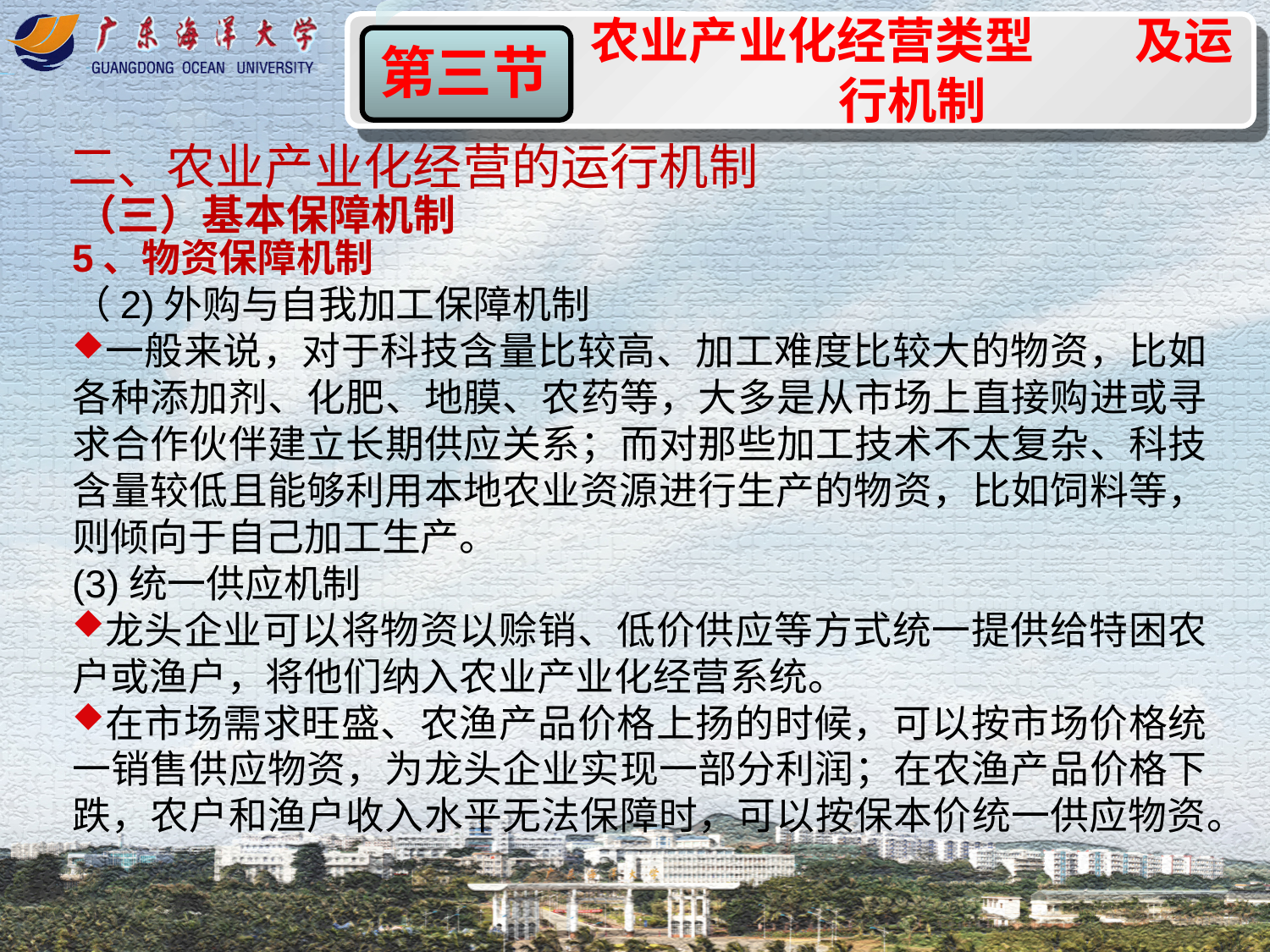

农业产业化经营类型         及运行机制

第一节
第三节
二、农业产业化经营的运行机制
（三）基本保障机制
5、物资保障机制
（2)外购与自我加工保障机制
一般来说，对于科技含量比较高、加工难度比较大的物资，比如各种添加剂、化肥、地膜、农药等，大多是从市场上直接购进或寻求合作伙伴建立长期供应关系；而对那些加工技术不太复杂、科技含量较低且能够利用本地农业资源进行生产的物资，比如饲料等，则倾向于自己加工生产。
(3)统一供应机制
龙头企业可以将物资以赊销、低价供应等方式统一提供给特困农户或渔户，将他们纳入农业产业化经营系统。
在市场需求旺盛、农渔产品价格上扬的时候，可以按市场价格统一销售供应物资，为龙头企业实现一部分利润；在农渔产品价格下跌，农户和渔户收入水平无法保障时，可以按保本价统一供应物资。